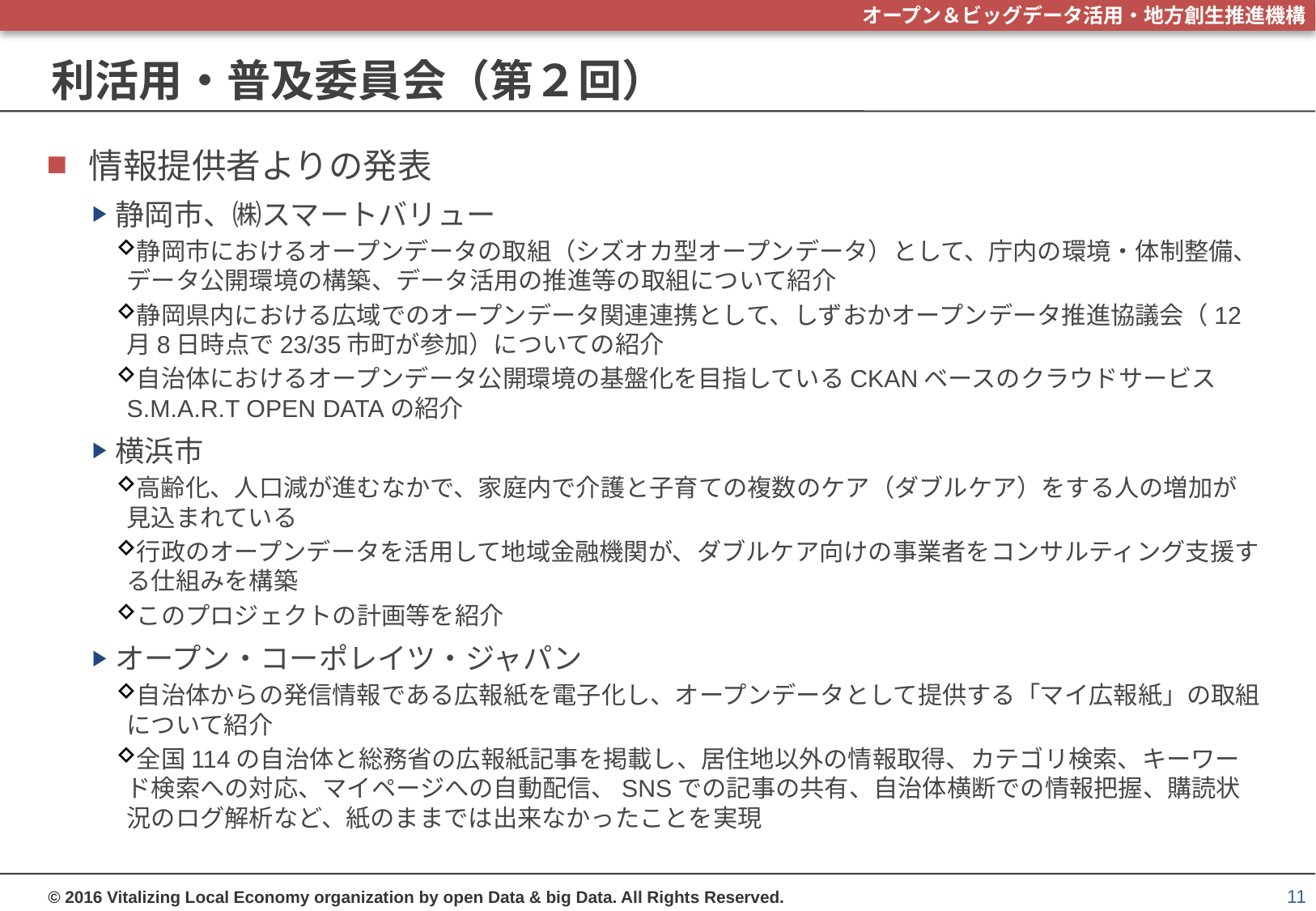

# 利活用・普及委員会（第２回）
情報提供者よりの発表
静岡市、㈱スマートバリュー
静岡市におけるオープンデータの取組（シズオカ型オープンデータ）として、庁内の環境・体制整備、データ公開環境の構築、データ活用の推進等の取組について紹介
静岡県内における広域でのオープンデータ関連連携として、しずおかオープンデータ推進協議会（12月8日時点で23/35市町が参加）についての紹介
自治体におけるオープンデータ公開環境の基盤化を目指しているCKANベースのクラウドサービス S.M.A.R.T OPEN DATAの紹介
横浜市
高齢化、人口減が進むなかで、家庭内で介護と子育ての複数のケア（ダブルケア）をする人の増加が見込まれている
行政のオープンデータを活用して地域金融機関が、ダブルケア向けの事業者をコンサルティング支援する仕組みを構築
このプロジェクトの計画等を紹介
オープン・コーポレイツ・ジャパン
自治体からの発信情報である広報紙を電子化し、オープンデータとして提供する「マイ広報紙」の取組について紹介
全国114の自治体と総務省の広報紙記事を掲載し、居住地以外の情報取得、カテゴリ検索、キーワード検索への対応、マイページへの自動配信、SNSでの記事の共有、自治体横断での情報把握、購読状況のログ解析など、紙のままでは出来なかったことを実現
11